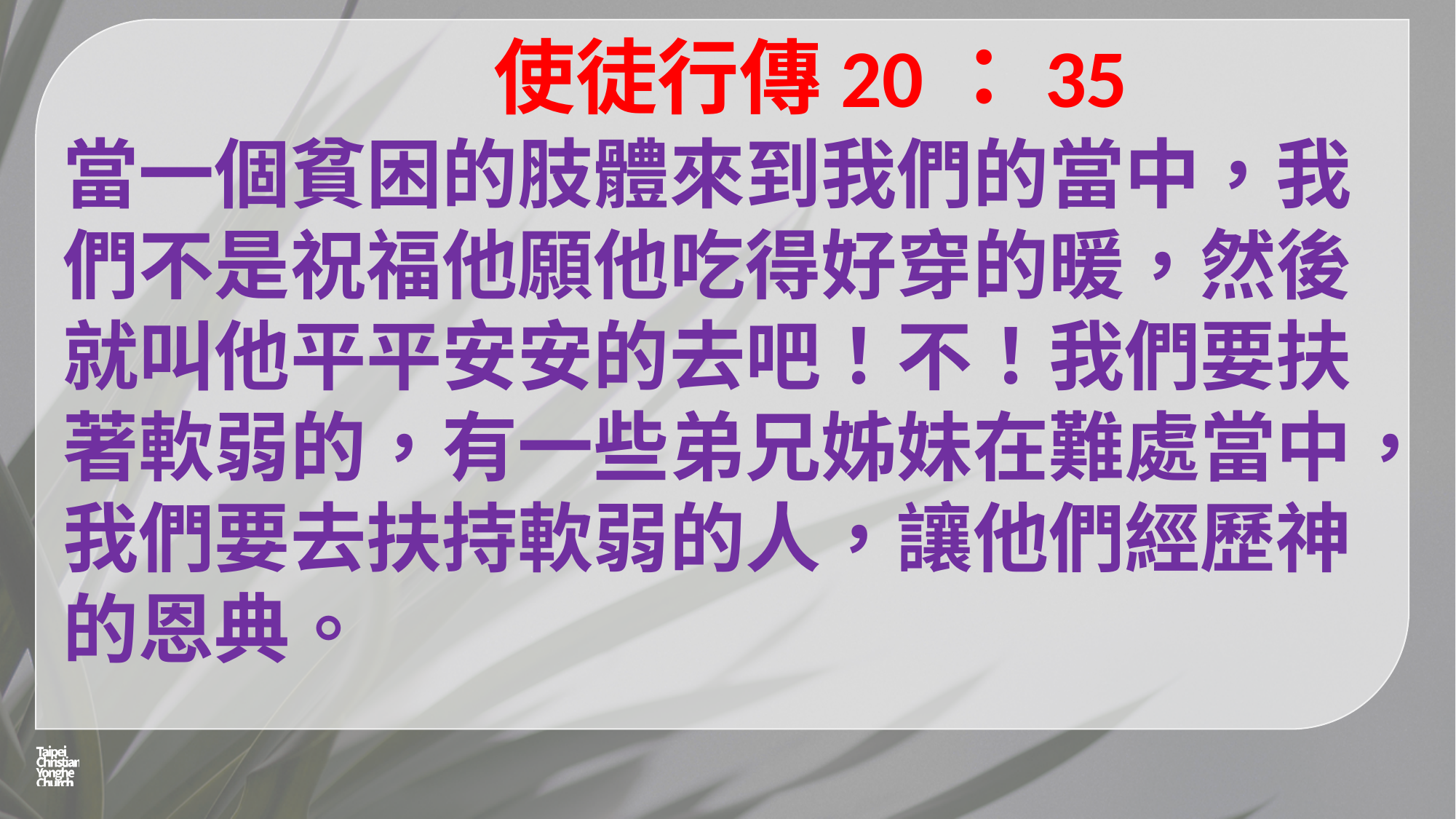

使徒行傳20：35
當一個貧困的肢體來到我們的當中，我們不是祝福他願他吃得好穿的暖，然後就叫他平平安安的去吧！不！我們要扶著軟弱的，有一些弟兄姊妹在難處當中，我們要去扶持軟弱的人，讓他們經歷神的恩典。